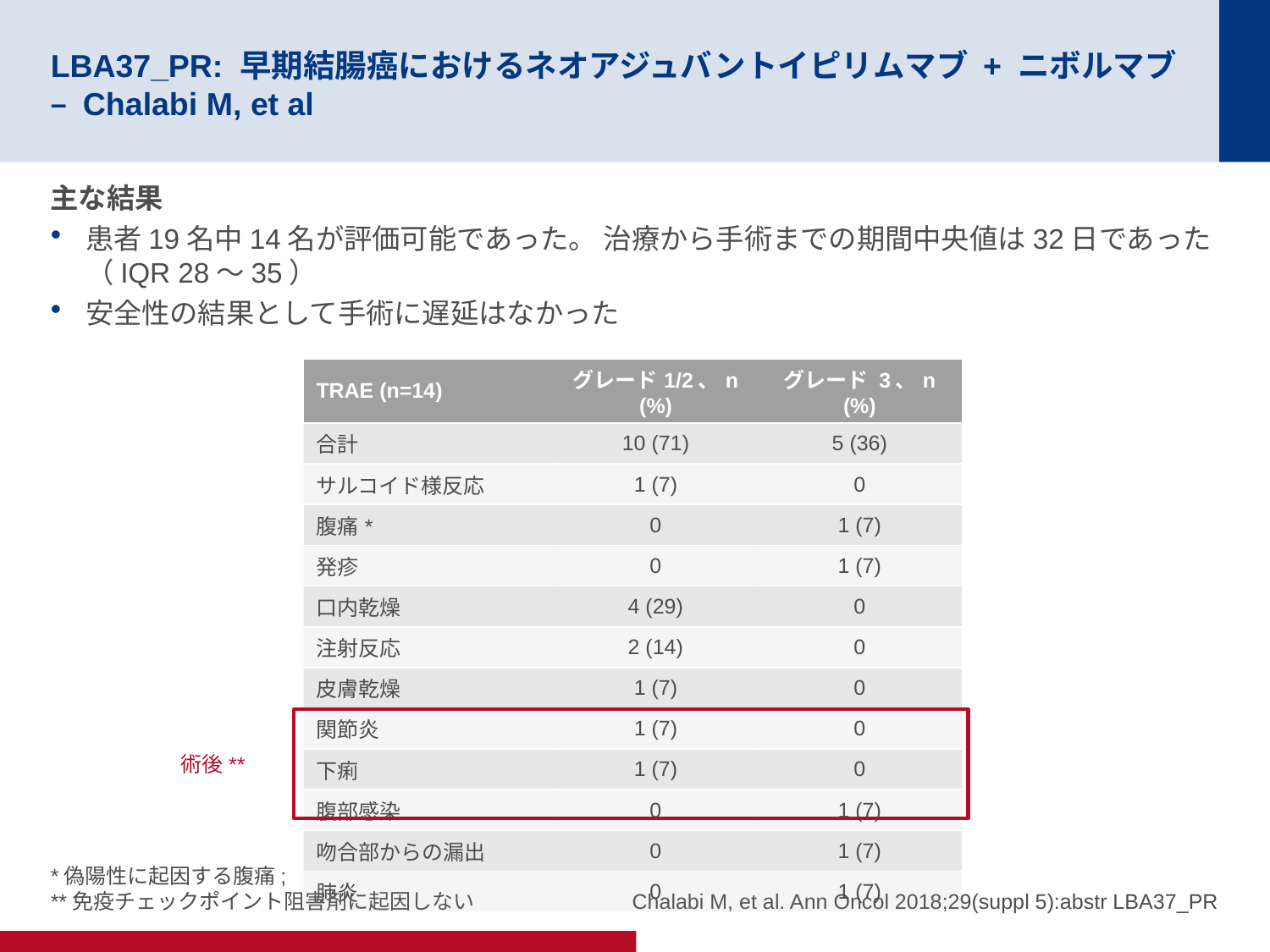

# LBA37_PR: 早期結腸癌におけるネオアジュバントイピリムマブ + ニボルマブ – Chalabi M, et al
主な結果
患者19名中14名が評価可能であった。 治療から手術までの期間中央値は32日であった（IQR 28～35）
安全性の結果として手術に遅延はなかった
| TRAE (n=14) | グレード1/2、n (%) | グレード 3、n (%) |
| --- | --- | --- |
| 合計 | 10 (71) | 5 (36) |
| サルコイド様反応 | 1 (7) | 0 |
| 腹痛\* | 0 | 1 (7) |
| 発疹 | 0 | 1 (7) |
| 口内乾燥 | 4 (29) | 0 |
| 注射反応 | 2 (14) | 0 |
| 皮膚乾燥 | 1 (7) | 0 |
| 関節炎 | 1 (7) | 0 |
| 下痢 | 1 (7) | 0 |
| 腹部感染 | 0 | 1 (7) |
| 吻合部からの漏出 | 0 | 1 (7) |
| 肺炎 | 0 | 1 (7) |

術後**
*偽陽性に起因する腹痛;
**免疫チェックポイント阻害剤に起因しない
Chalabi M, et al. Ann Oncol 2018;29(suppl 5):abstr LBA37_PR